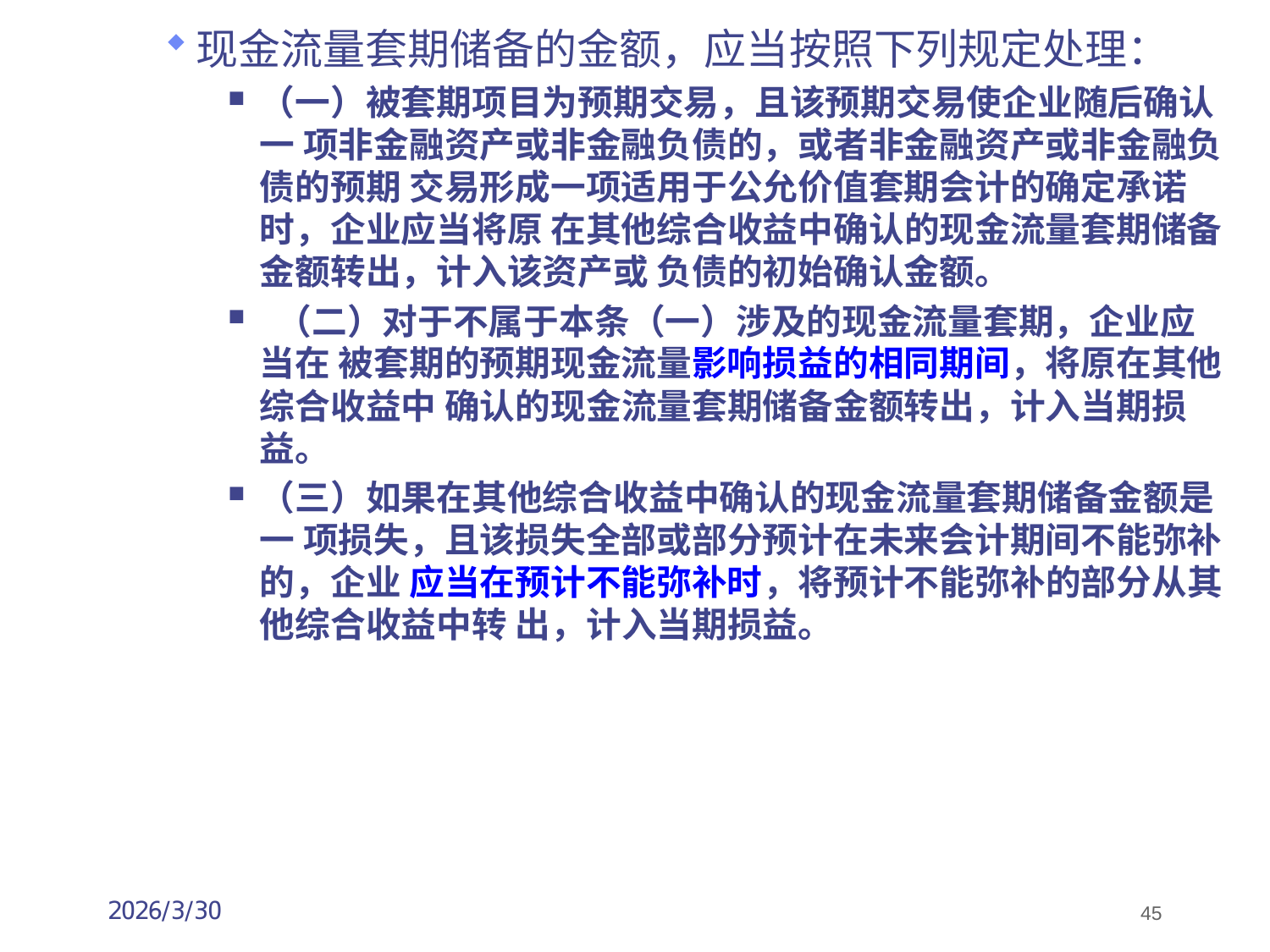

现金流量套期储备的金额，应当按照下列规定处理：
（一）被套期项目为预期交易，且该预期交易使企业随后确认一 项非金融资产或非金融负债的，或者非金融资产或非金融负债的预期 交易形成一项适用于公允价值套期会计的确定承诺时，企业应当将原 在其他综合收益中确认的现金流量套期储备金额转出，计入该资产或 负债的初始确认金额。
 （二）对于不属于本条（一）涉及的现金流量套期，企业应当在 被套期的预期现金流量影响损益的相同期间，将原在其他综合收益中 确认的现金流量套期储备金额转出，计入当期损益。
（三）如果在其他综合收益中确认的现金流量套期储备金额是一 项损失，且该损失全部或部分预计在未来会计期间不能弥补的，企业 应当在预计不能弥补时，将预计不能弥补的部分从其他综合收益中转 出，计入当期损益。
2026/3/30
45